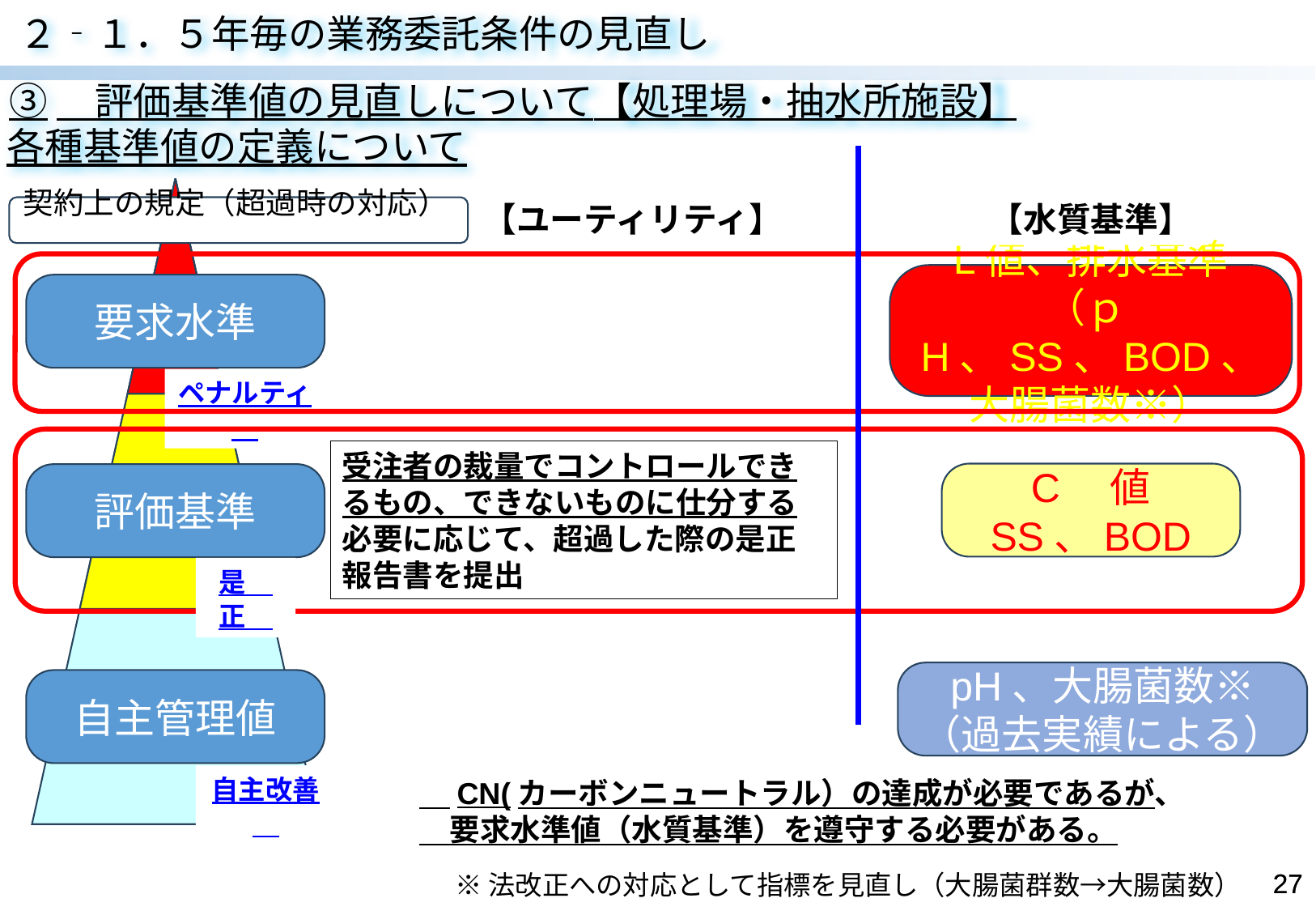

２‐１．５年毎の業務委託条件の見直し
③　評価基準値の見直しについて【処理場・抽水所施設】
各種基準値の定義について

要求水準
評価基準
自主管理値
契約上の規定（超過時の対応）
【ユーティリティ】
【水質基準】

L値、排水基準
（ｐH、SS、BOD、
大腸菌数※）
ペナルティ

受注者の裁量でコントロールできるもの、できないものに仕分する
必要に応じて、超過した際の是正報告書を提出
C　値
SS、BOD
是　正

pH、大腸菌数※
（過去実績による）
自主改善
　CN(カーボンニュートラル）の達成が必要であるが、
　要求水準値（水質基準）を遵守する必要がある。
27
27
※法改正への対応として指標を見直し（大腸菌群数→大腸菌数）